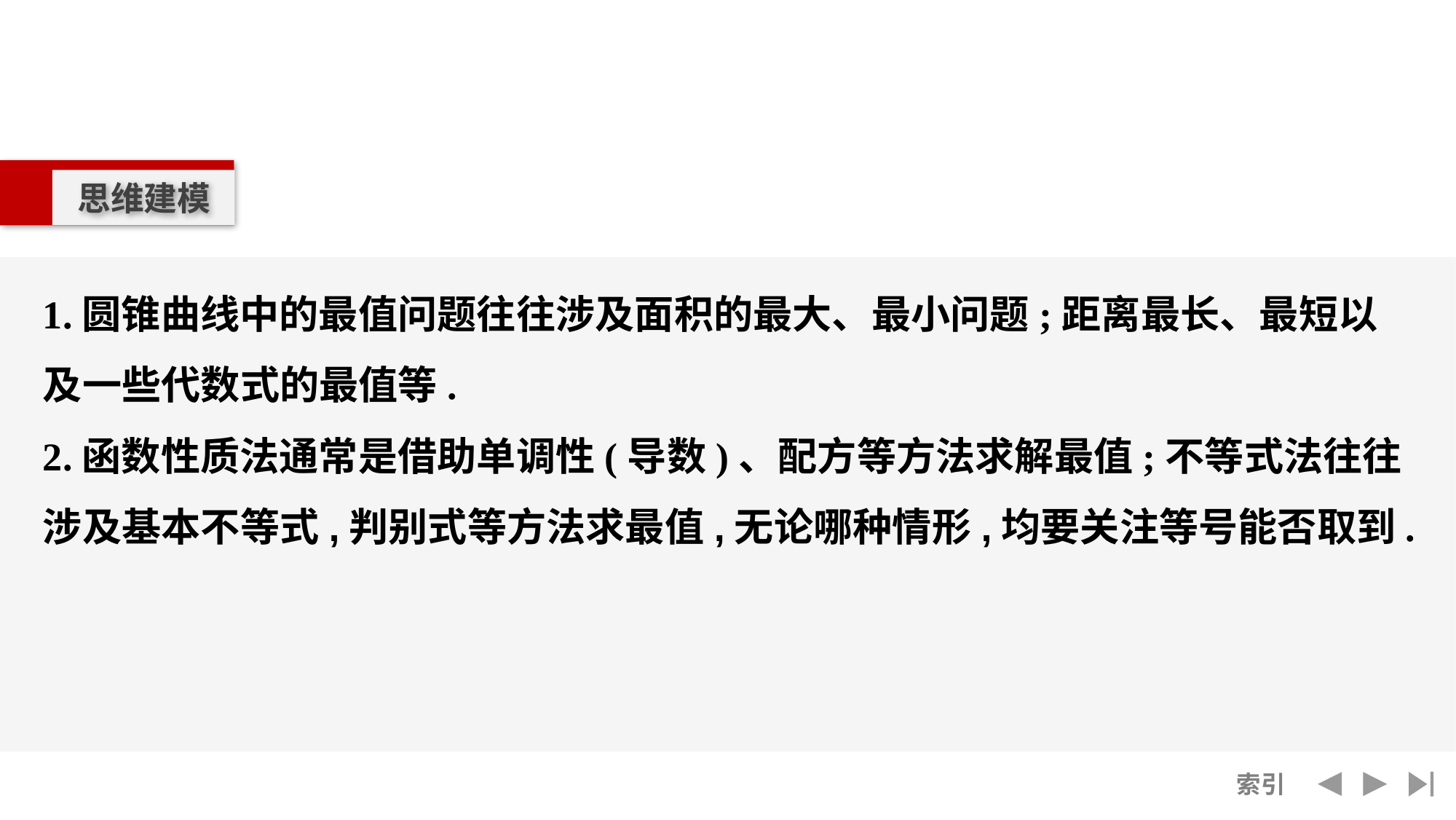

思维建模

1.圆锥曲线中的最值问题往往涉及面积的最大、最小问题;距离最长、最短以及一些代数式的最值等.
2.函数性质法通常是借助单调性(导数)、配方等方法求解最值;不等式法往往涉及基本不等式,判别式等方法求最值,无论哪种情形,均要关注等号能否取到.